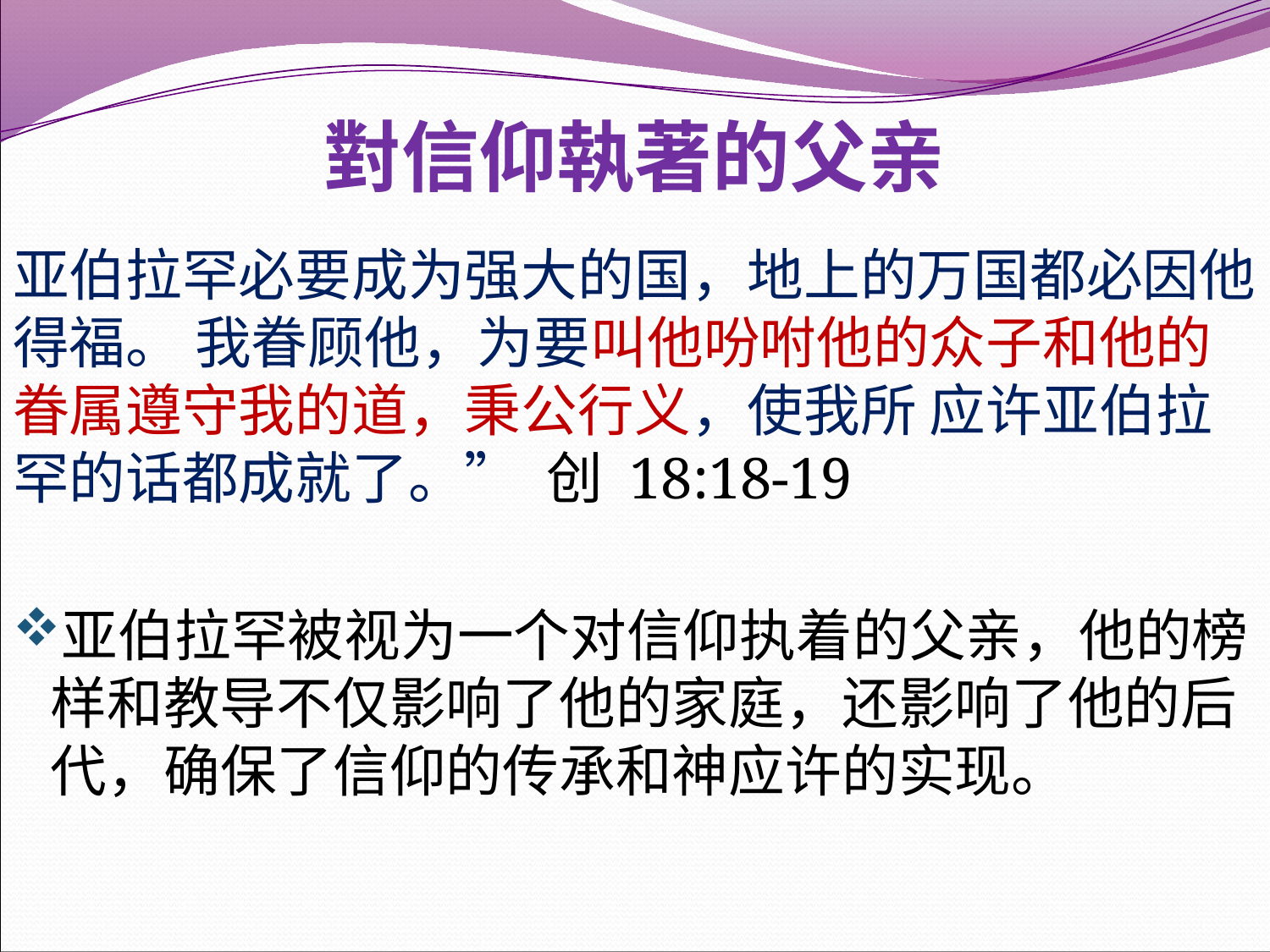

# 對信仰執著的父亲
亚伯拉罕必要成为强大的国，地上的万国都必因他得福。 我眷顾他，为要叫他吩咐他的众子和他的眷属遵守我的道，秉公行义，使我所 应许亚伯拉罕的话都成就了。”  创 18:18-19

亚伯拉罕被视为一个对信仰执着的父亲，他的榜样和教导不仅影响了他的家庭，还影响了他的后代，确保了信仰的传承和神应许的实现。